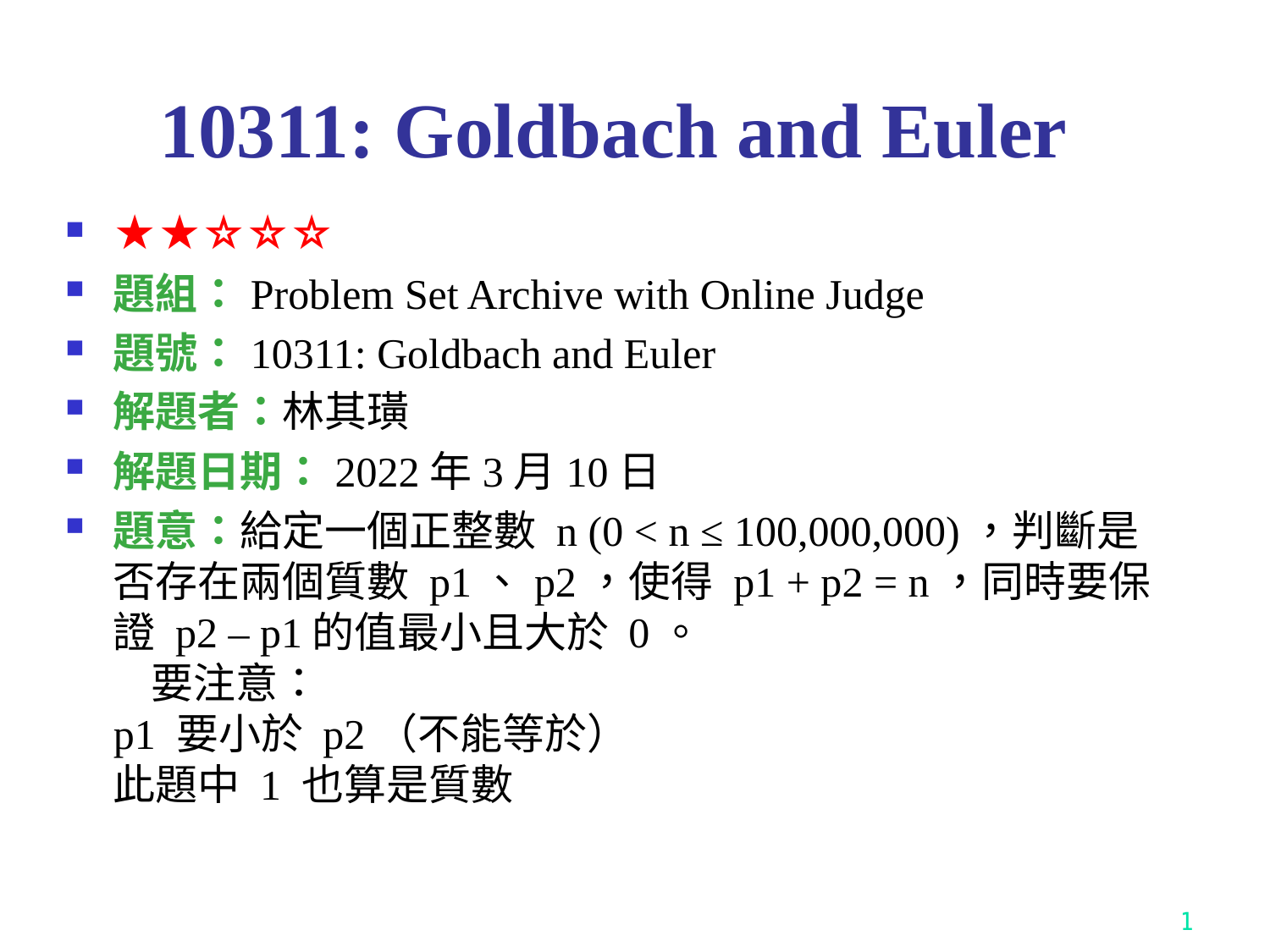

# 10311: Goldbach and Euler
★★☆☆☆
題組：Problem Set Archive with Online Judge
題號：10311: Goldbach and Euler
解題者：林其璜
解題日期：2022年3月10日
題意：給定一個正整數 n (0 < n ≤ 100,000,000)，判斷是否存在兩個質數 p1、p2，使得 p1 + p2 = n，同時要保證 p2 – p1的值最小且大於 0。
    要注意：                                                                                	p1 要小於 p2（不能等於）                                            	此題中 1 也算是質數
1